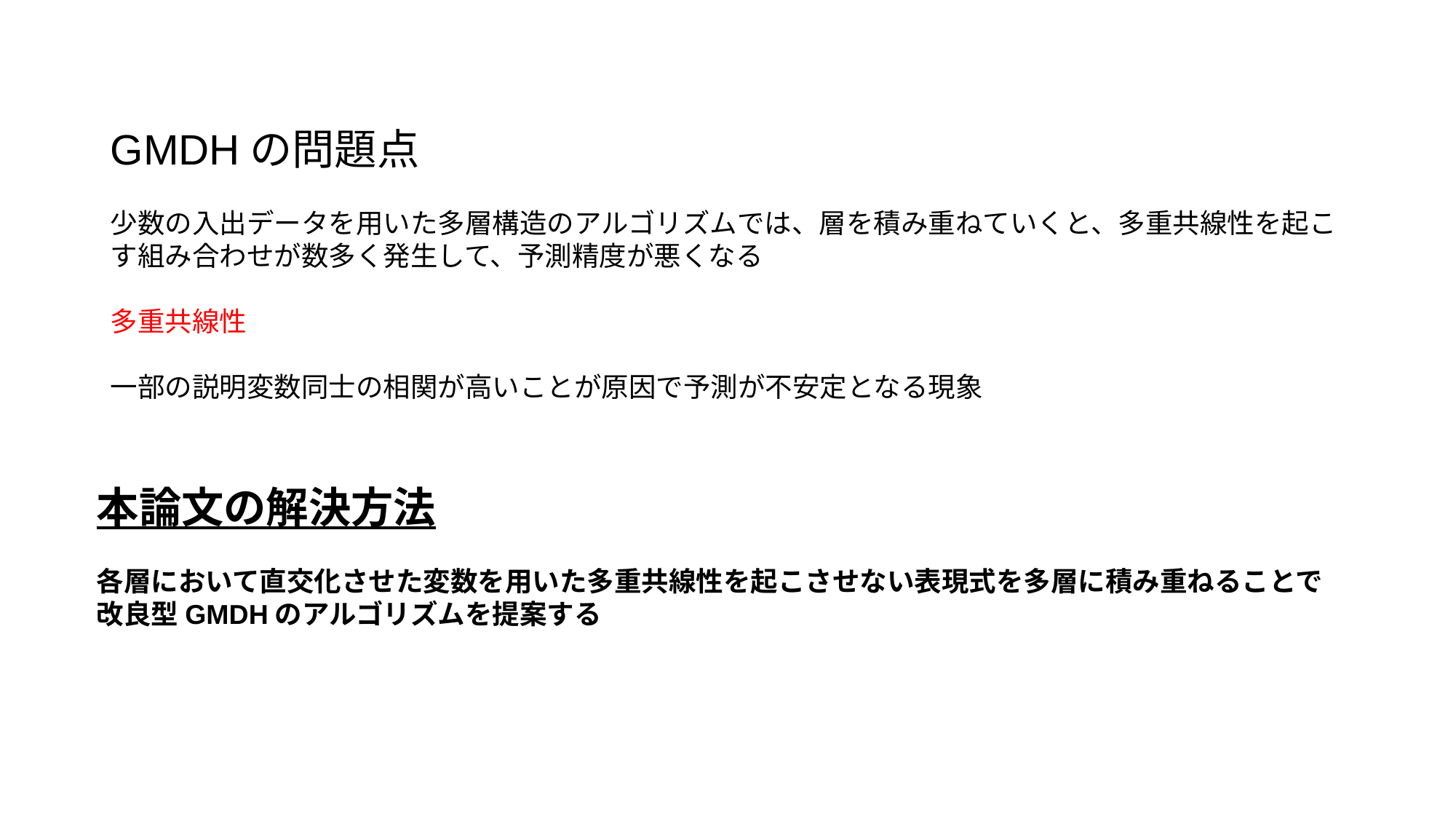

GMDHの問題点

少数の入出データを用いた多層構造のアルゴリズムでは、層を積み重ねていくと、多重共線性を起こす組み合わせが数多く発生して、予測精度が悪くなる

多重共線性

一部の説明変数同士の相関が高いことが原因で予測が不安定となる現象

本論文の解決方法

各層において直交化させた変数を用いた多重共線性を起こさせない表現式を多層に積み重ねることで改良型GMDHのアルゴリズムを提案する